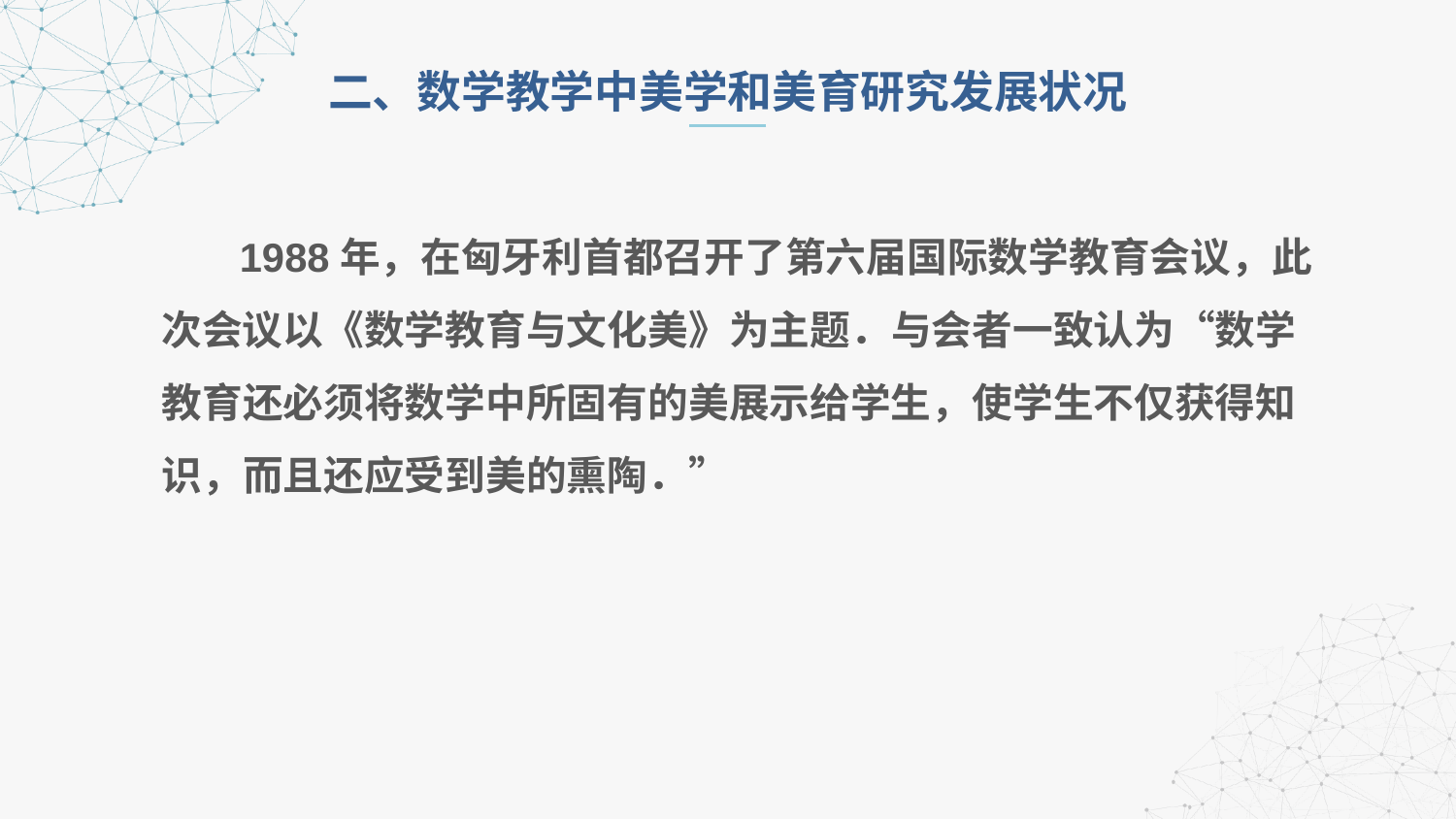

二、数学教学中美学和美育研究发展状况
       1988年，在匈牙利首都召开了第六届国际数学教育会议，此次会议以《数学教育与文化美》为主题．与会者一致认为“数学教育还必须将数学中所固有的美展示给学生，使学生不仅获得知识，而且还应受到美的熏陶．”